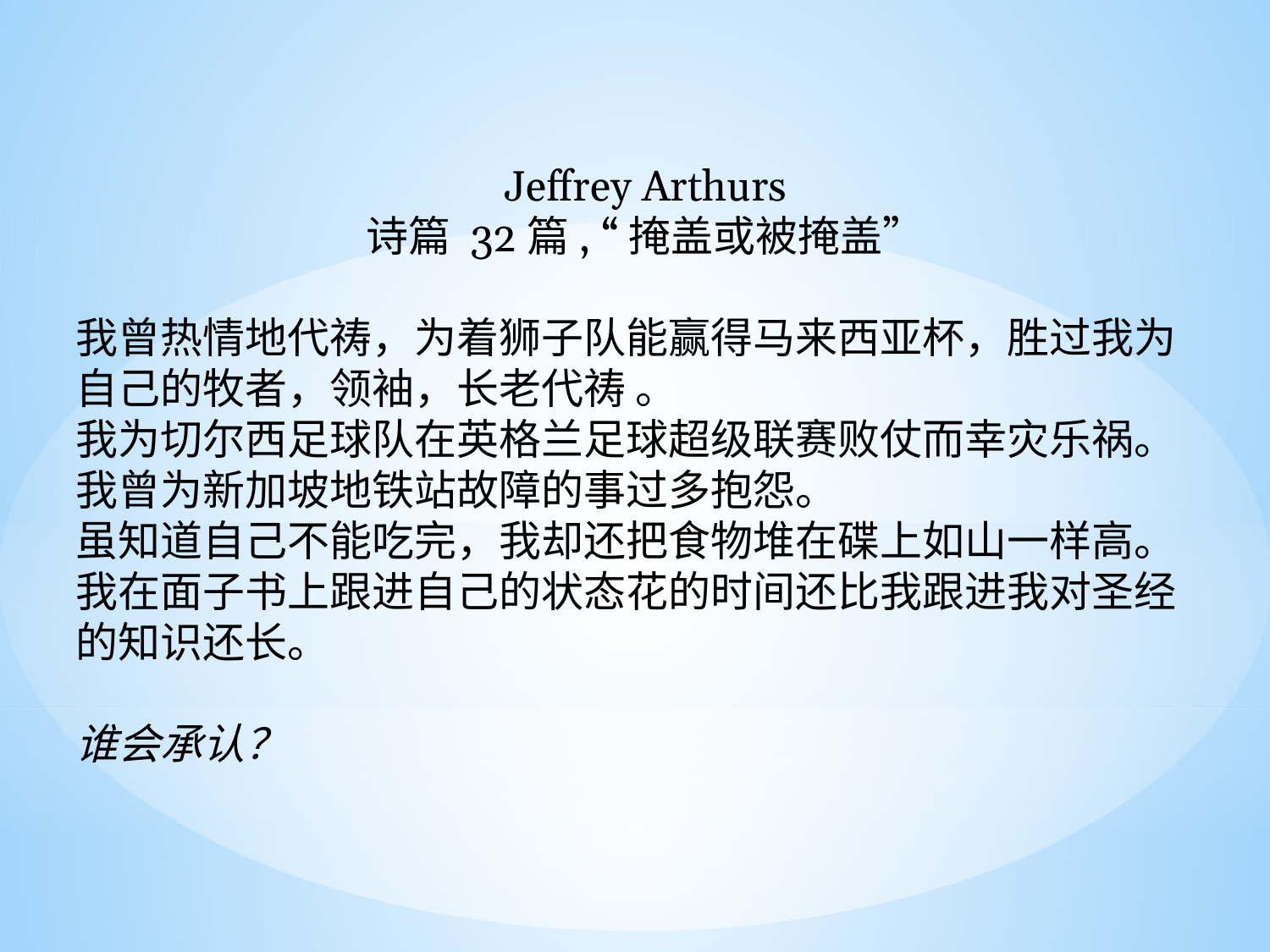

Jeffrey Arthurs
诗篇 32篇, “掩盖或被掩盖”

我曾热情地代祷，为着狮子队能赢得马来西亚杯，胜过我为自己的牧者，领袖，长老代祷 。
我为切尔西足球队在英格兰足球超级联赛败仗而幸灾乐祸。
我曾为新加坡地铁站故障的事过多抱怨。
虽知道自己不能吃完，我却还把食物堆在碟上如山一样高。
我在面子书上跟进自己的状态花的时间还比我跟进我对圣经的知识还长。

谁会承认？